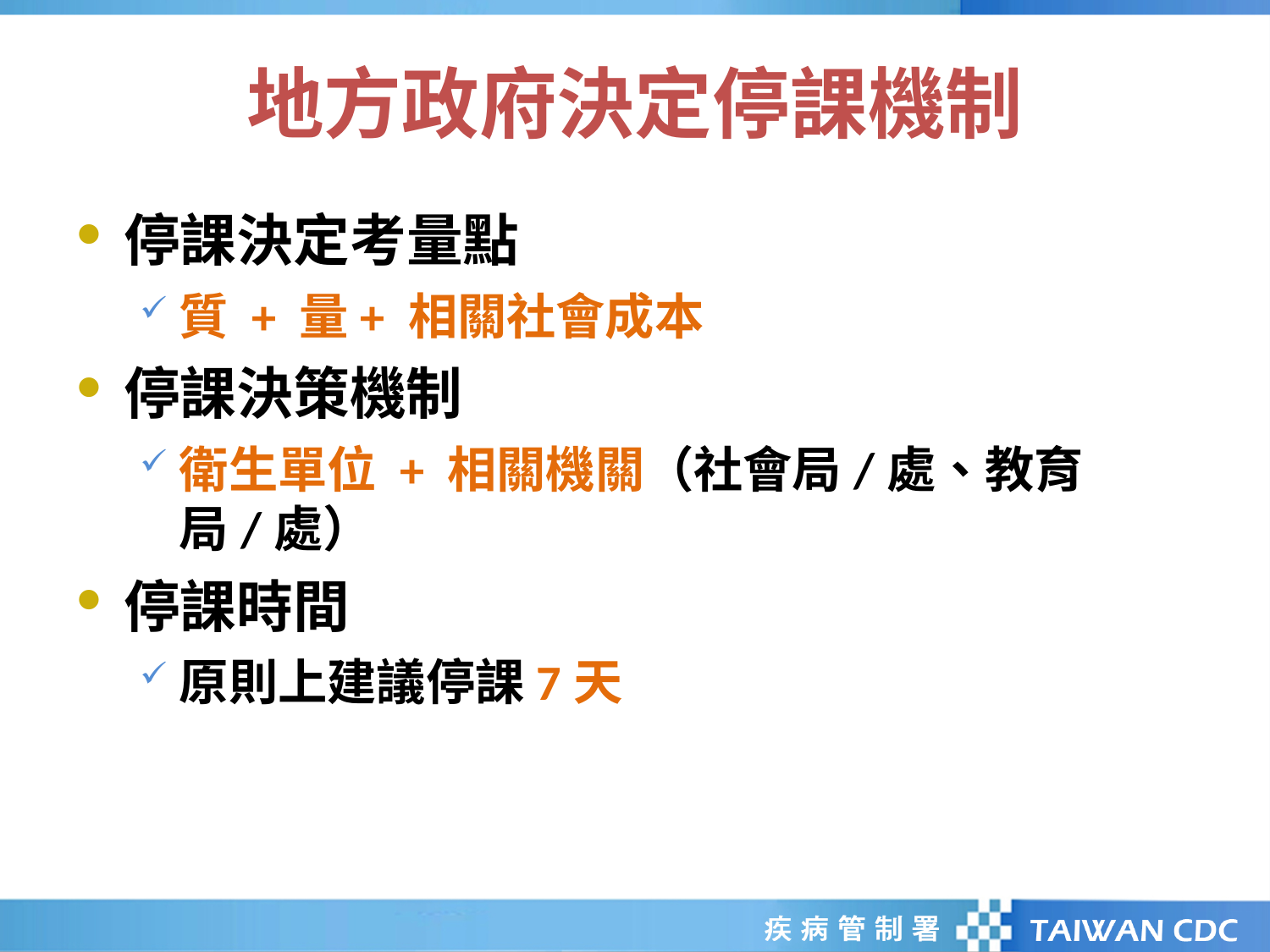

# 地方政府決定停課機制
停課決定考量點
質 + 量+ 相關社會成本
停課決策機制
衛生單位 + 相關機關（社會局/處、教育局/處）
停課時間
原則上建議停課7天